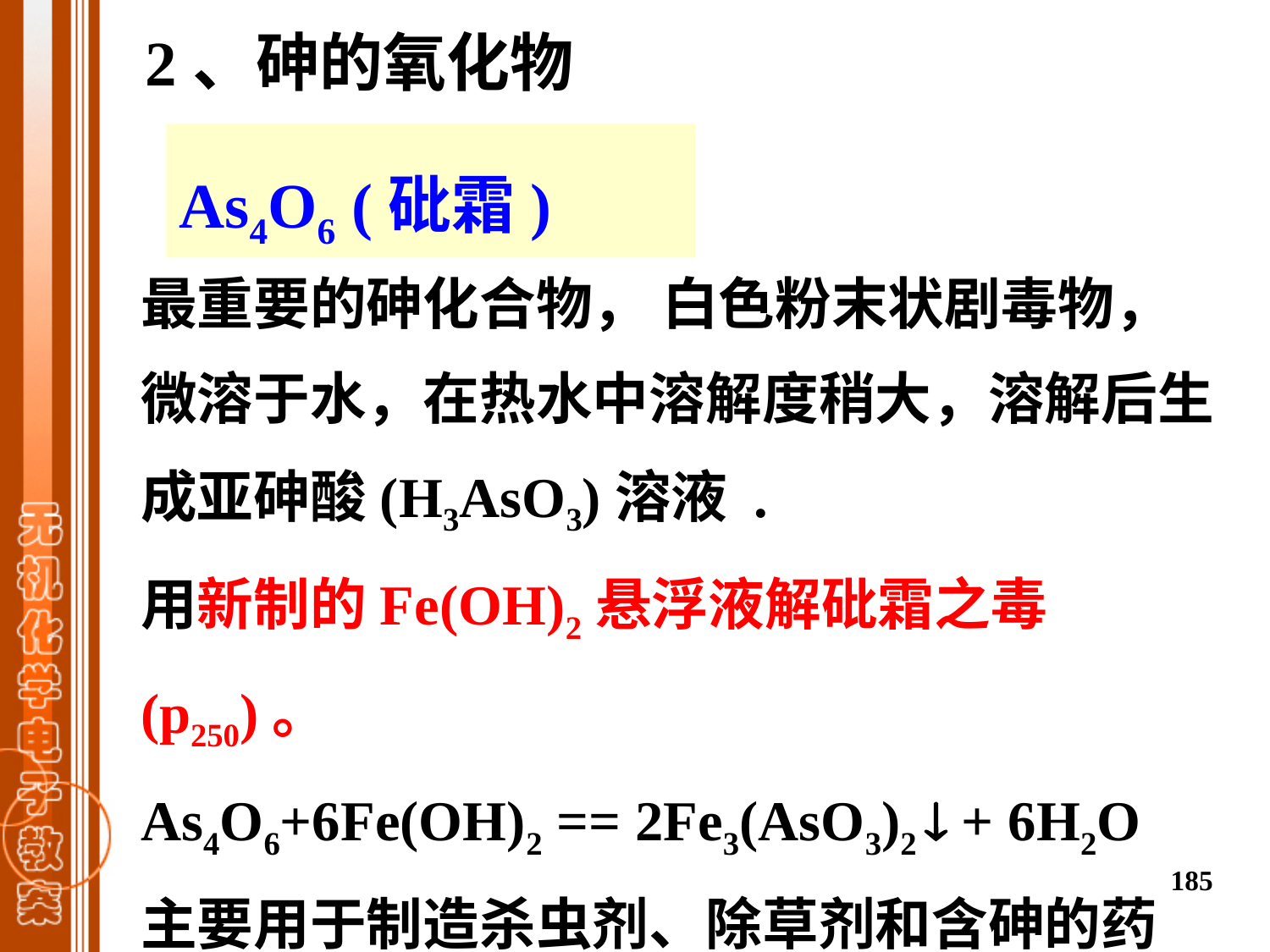

2、砷的氧化物
As4O6 (砒霜)
最重要的砷化合物， 白色粉末状剧毒物，微溶于水，在热水中溶解度稍大，溶解后生成亚砷酸(H3AsO3)溶液 .
用新制的Fe(OH)2悬浮液解砒霜之毒(p250)。
As4O6+6Fe(OH)2 == 2Fe3(AsO3)2 ↓ + 6H2O
主要用于制造杀虫剂、除草剂和含砷的药物。
张亭栋：砷剂治疗白血病，获2015年度求是杰出科学家奖
185